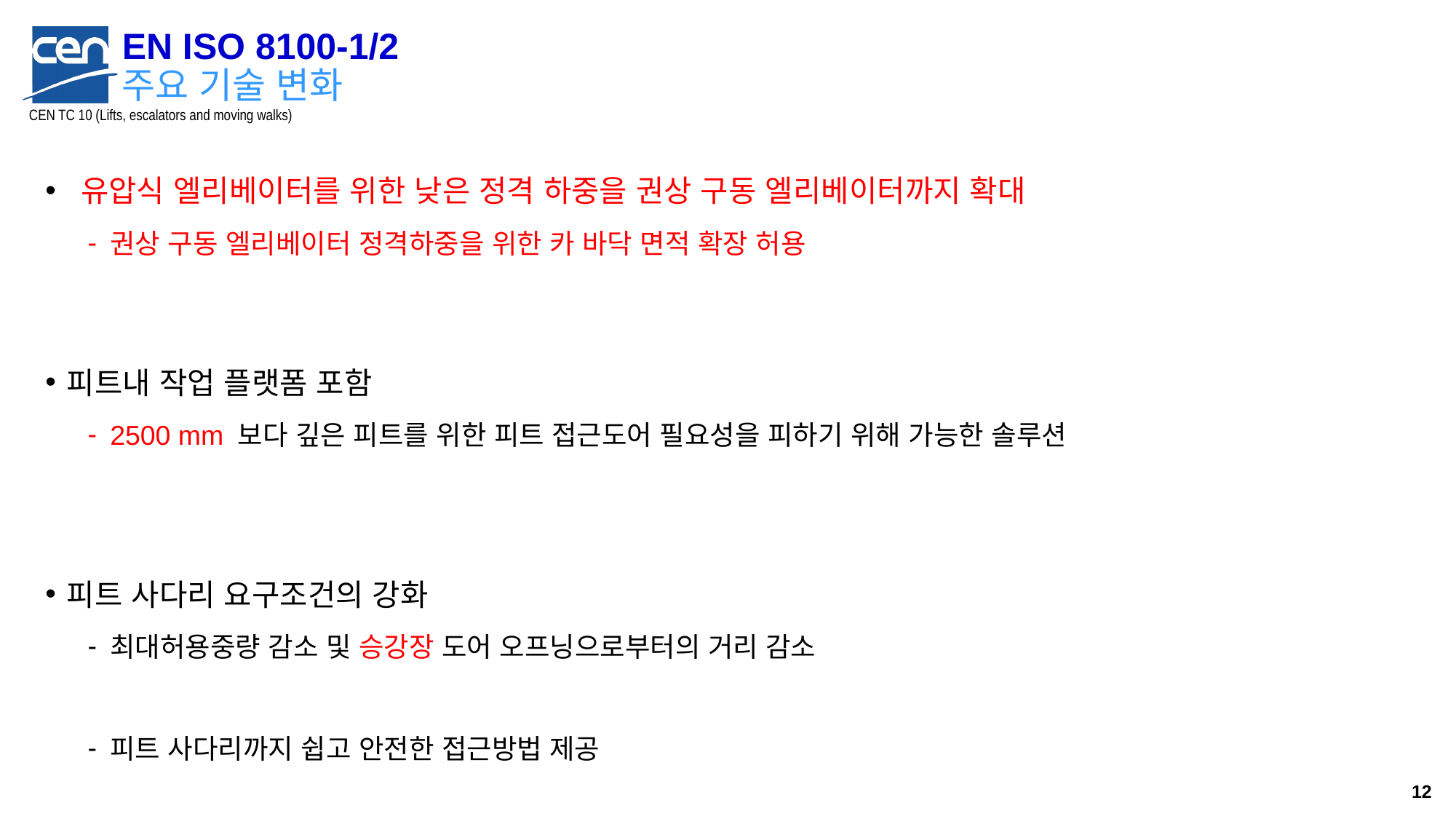

# EN ISO 8100-1/2 주요 기술 변화
 유압식 엘리베이터를 위한 낮은 정격 하중을 권상 구동 엘리베이터까지 확대
권상 구동 엘리베이터 정격하중을 위한 카 바닥 면적 확장 허용
피트내 작업 플랫폼 포함
2500 mm 보다 깊은 피트를 위한 피트 접근도어 필요성을 피하기 위해 가능한 솔루션
피트 사다리 요구조건의 강화
최대허용중량 감소 및 승강장 도어 오프닝으로부터의 거리 감소

피트 사다리까지 쉽고 안전한 접근방법 제공